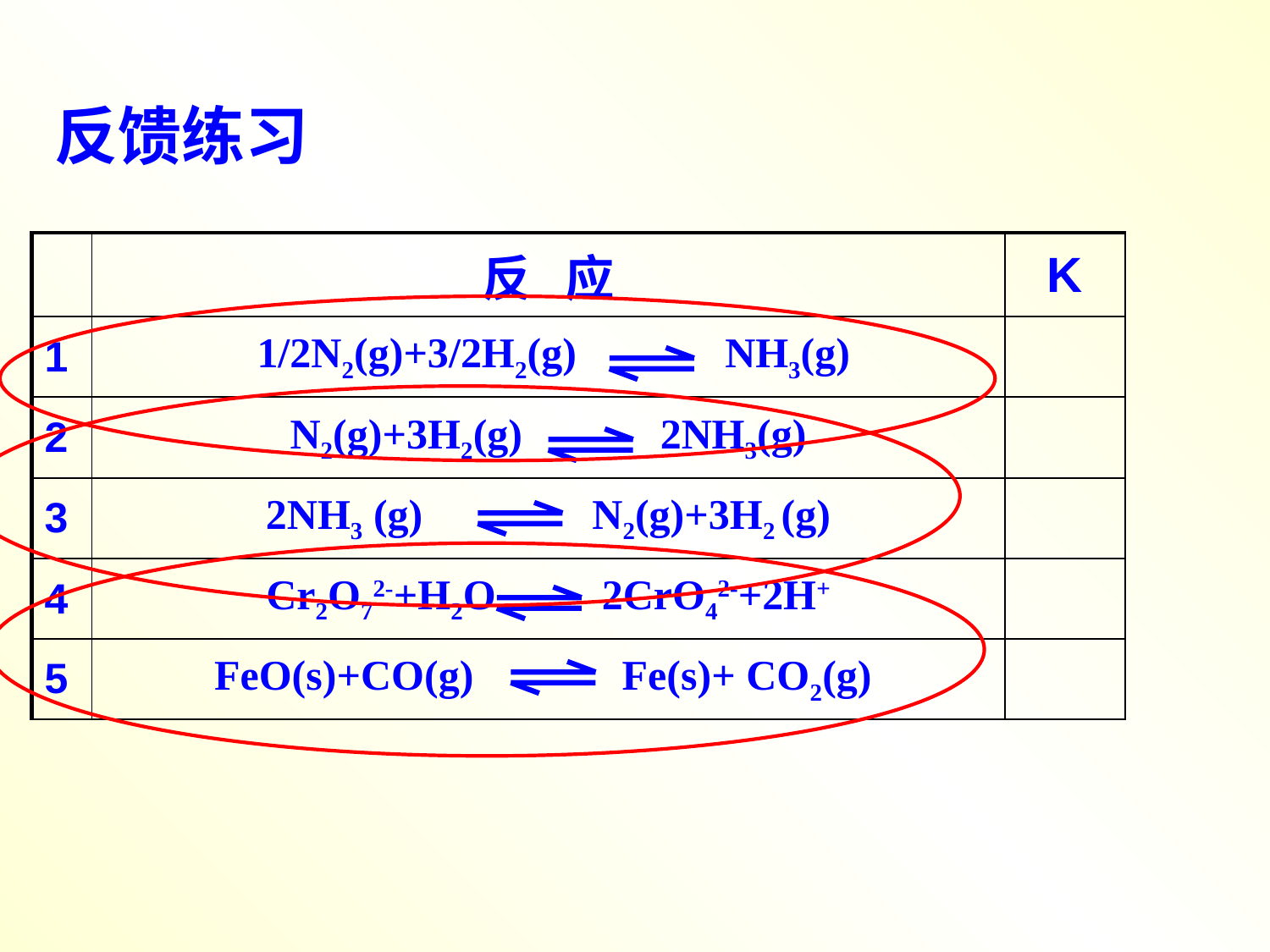

反馈练习
|  | 反 应 | K |
| --- | --- | --- |
| 1 | 1/2N2(g)+3/2H2(g) NH3(g) |  |
| 2 | N2(g)+3H2(g) 2NH3(g) |  |
| 3 | 2NH3 (g) N2(g)+3H2 (g) |  |
| 4 | Cr2O72-+H2O 2CrO42-+2H+ |  |
| 5 | FeO(s)+CO(g) Fe(s)+ CO2(g) |  |